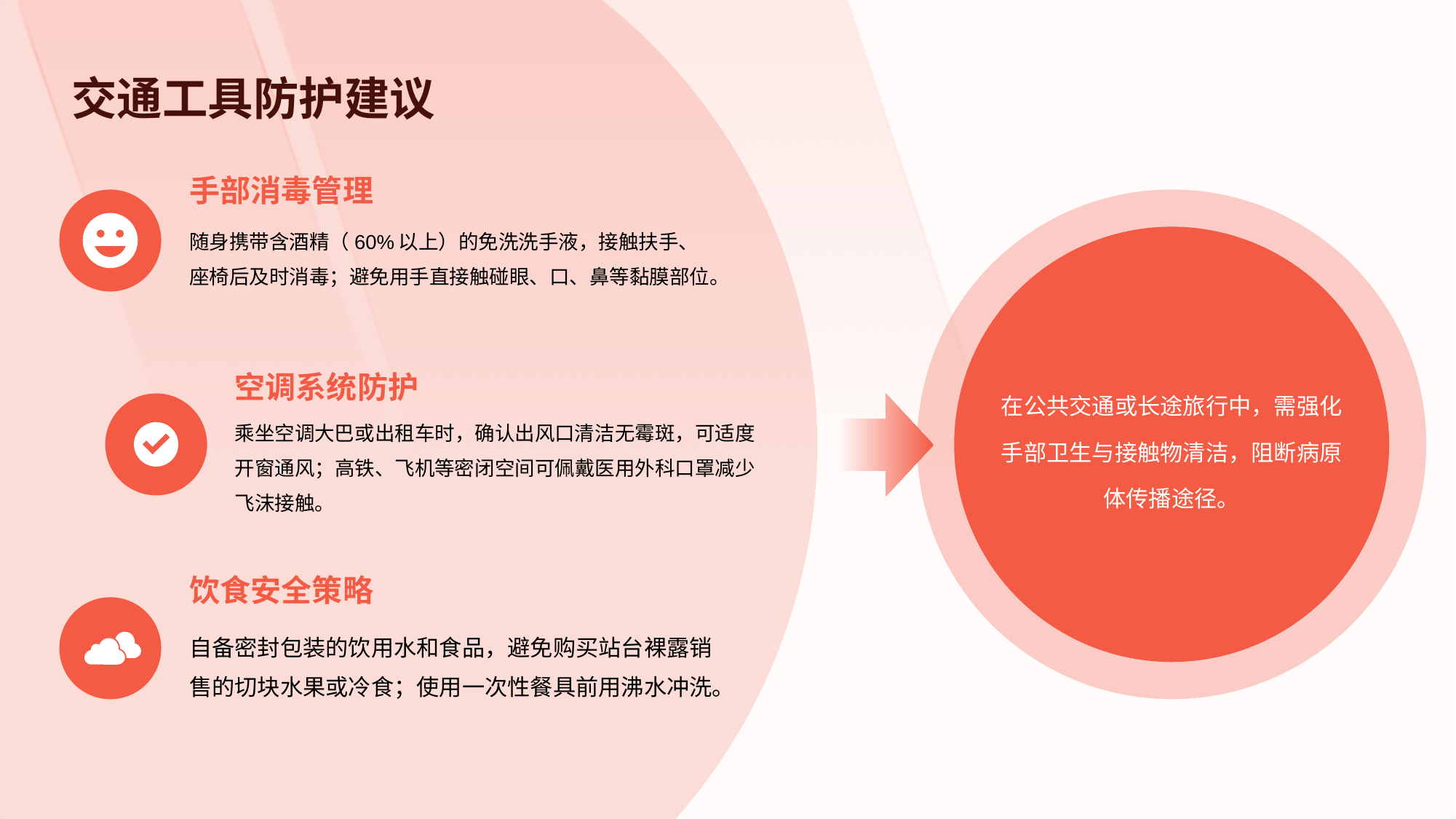

交通工具防护建议
手部消毒管理

随身携带含酒精（60%以上）的免洗洗手液，接触扶手、座椅后及时消毒；避免用手直接触碰眼、口、鼻等黏膜部位。

在公共交通或长途旅行中，需强化手部卫生与接触物清洁，阻断病原体传播途径。
空调系统防护

乘坐空调大巴或出租车时，确认出风口清洁无霉斑，可适度开窗通风；高铁、飞机等密闭空间可佩戴医用外科口罩减少飞沫接触。

饮食安全策略

自备密封包装的饮用水和食品，避免购买站台裸露销售的切块水果或冷食；使用一次性餐具前用沸水冲洗。